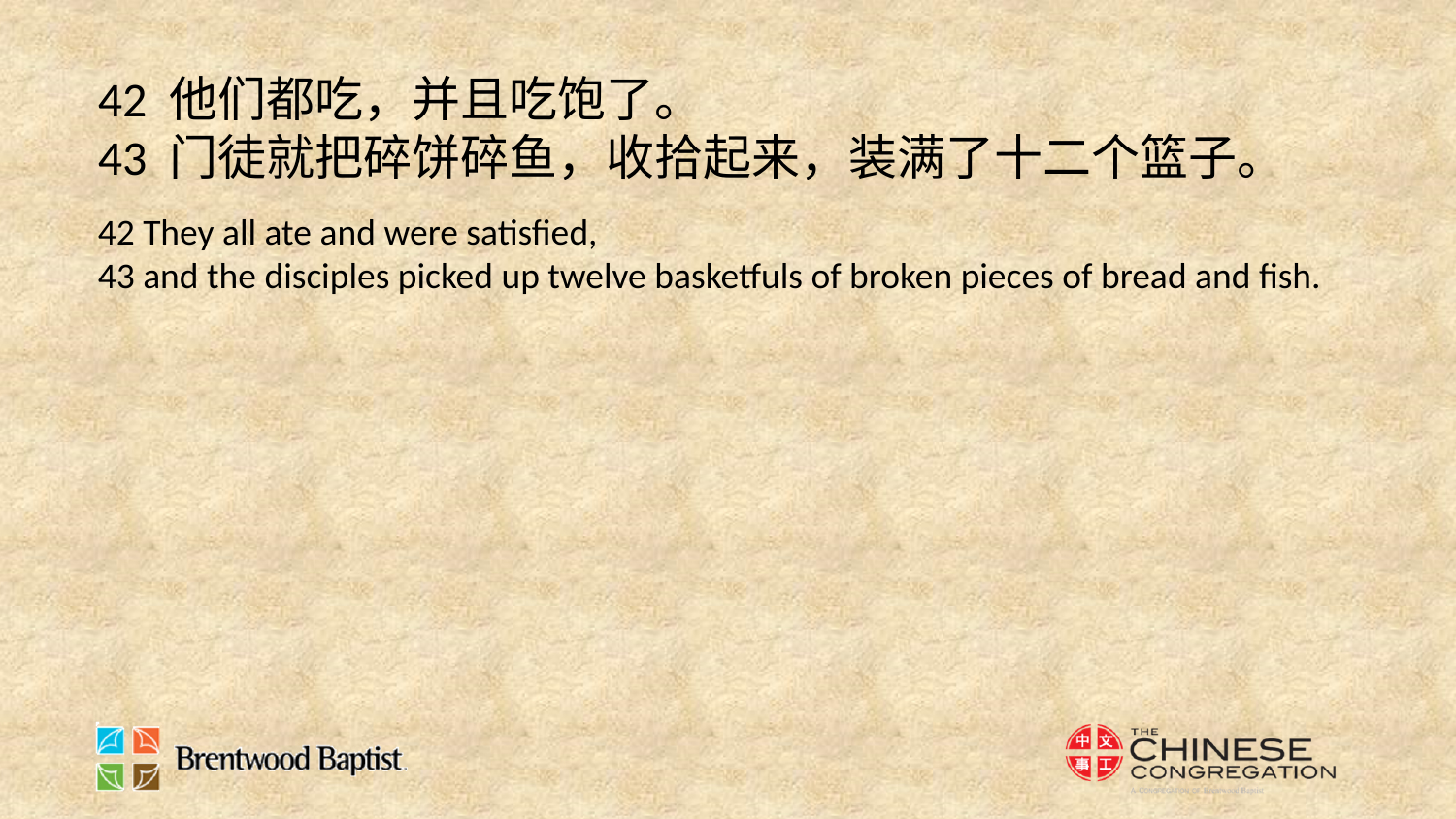

42 他们都吃，并且吃饱了。
43 门徒就把碎饼碎鱼，收拾起来，装满了十二个篮子。

42 They all ate and were satisfied,
43 and the disciples picked up twelve basketfuls of broken pieces of bread and fish.